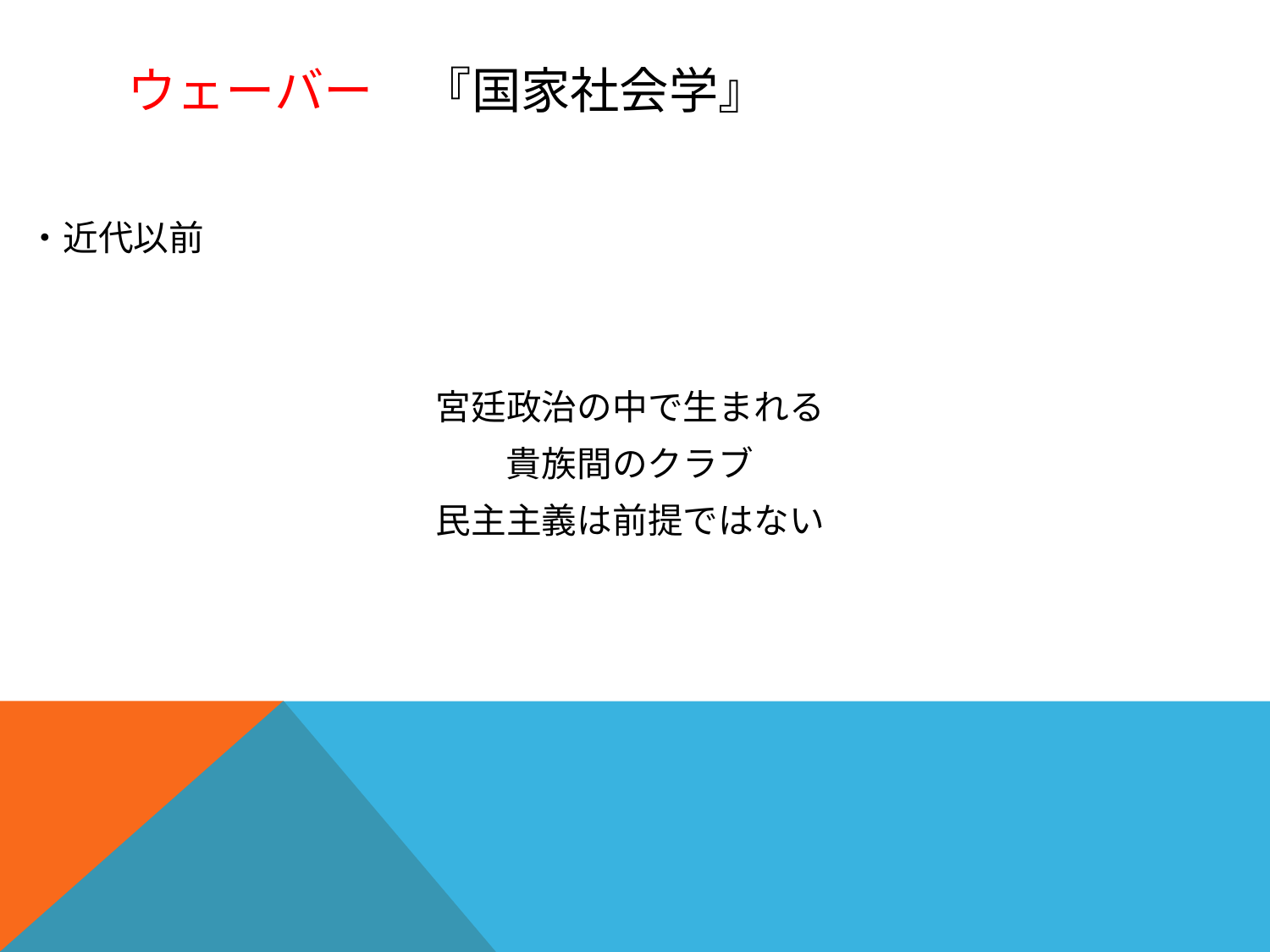

# ウェーバー　『国家社会学』

・近代以前

宮廷政治の中で生まれる
貴族間のクラブ
民主主義は前提ではない